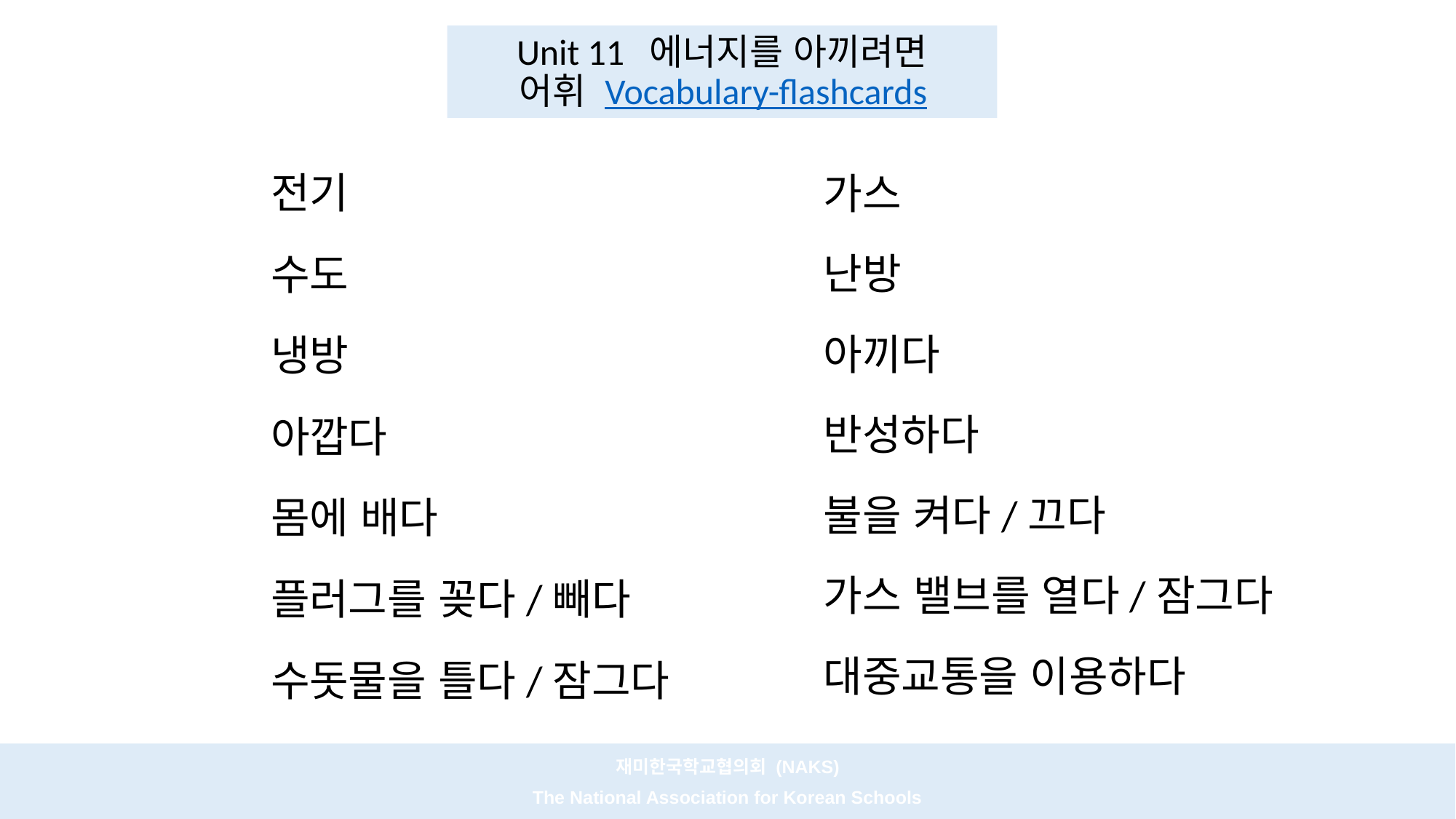

# Unit 11  에너지를 아끼려면 어휘 Vocabulary-flashcards
전기
가스
난방
수도

아끼다
냉방
반성하다
아깝다
불을 켜다/끄다
몸에 배다
가스 밸브를 열다/잠그다
플러그를 꽂다/빼다
대중교통을 이용하다
수돗물을 틀다/잠그다
재미한국학교협의회 (NAKS)
The National Association for Korean Schools